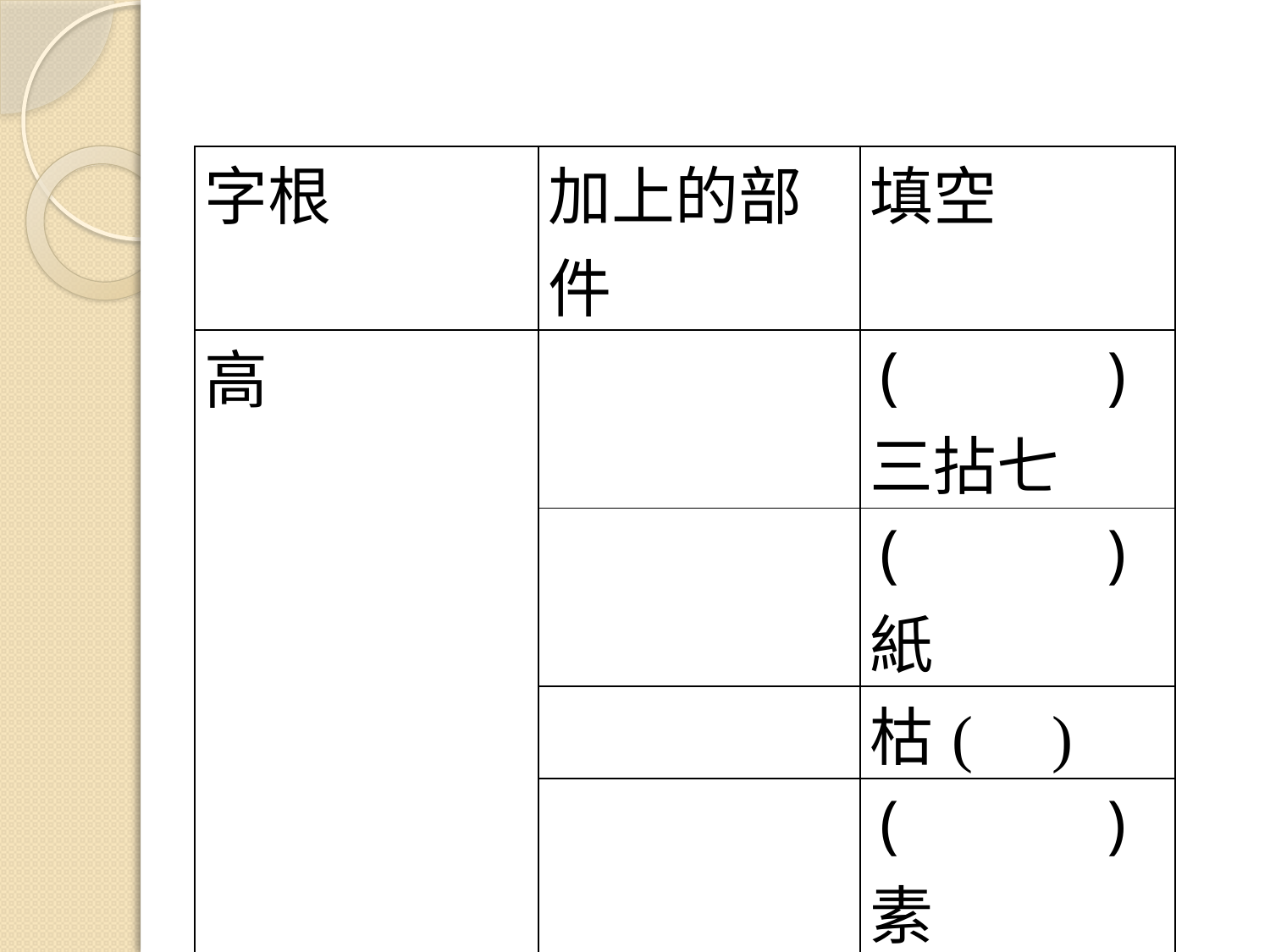

| 字根 | 加上的部件 | 填空 |
| --- | --- | --- |
| 高 |  | ( )三拈七 |
|  |  | ( )紙 |
|  |  | 枯( ) |
|  |  | ( )素 |
|  |  | 船( ) |